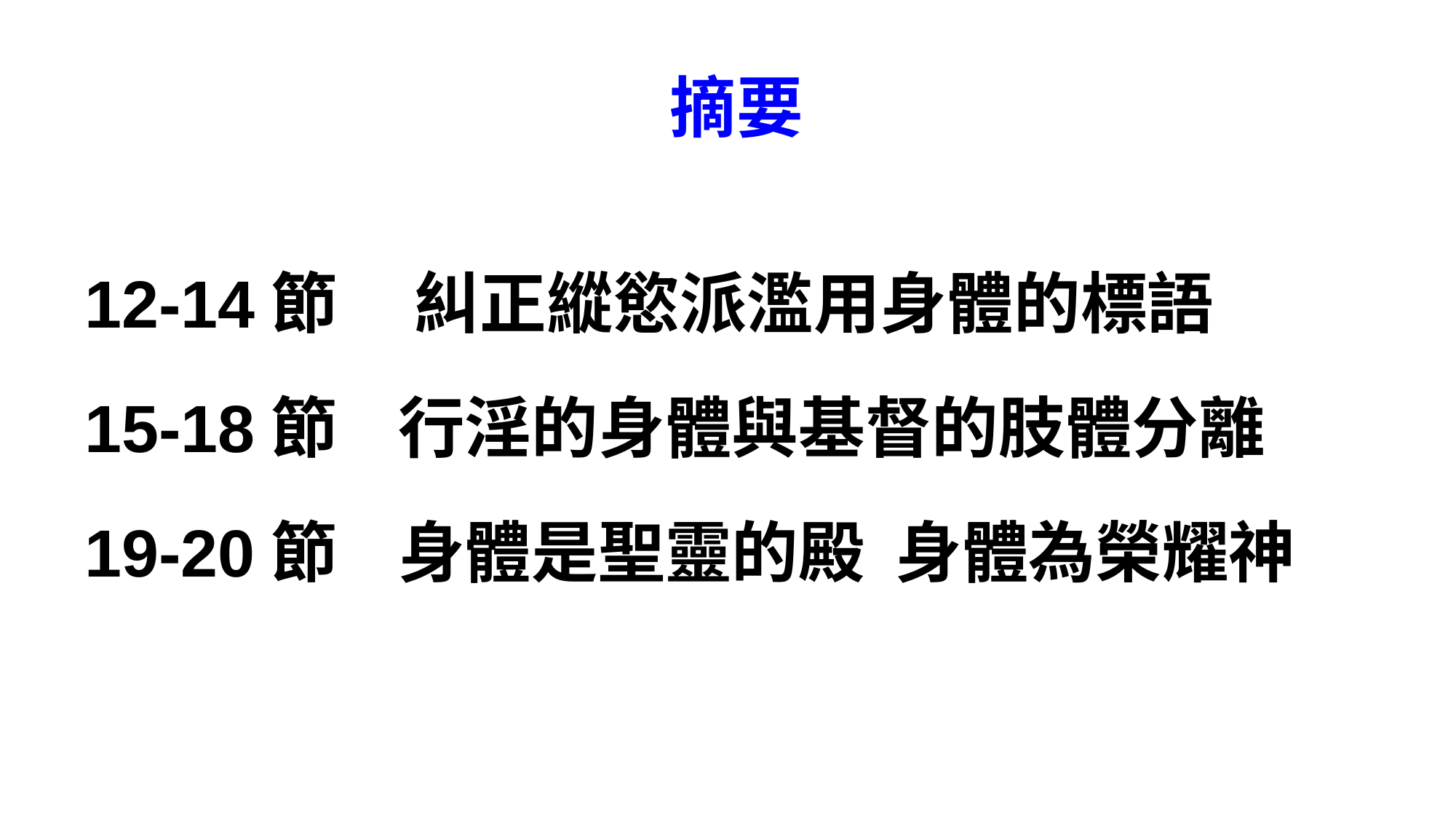

摘要

   12-14節     糾正縱慾派濫用身體的標語

   15-18節    行淫的身體與基督的肢體分離

   19-20節    身體是聖靈的殿  身體為榮耀神